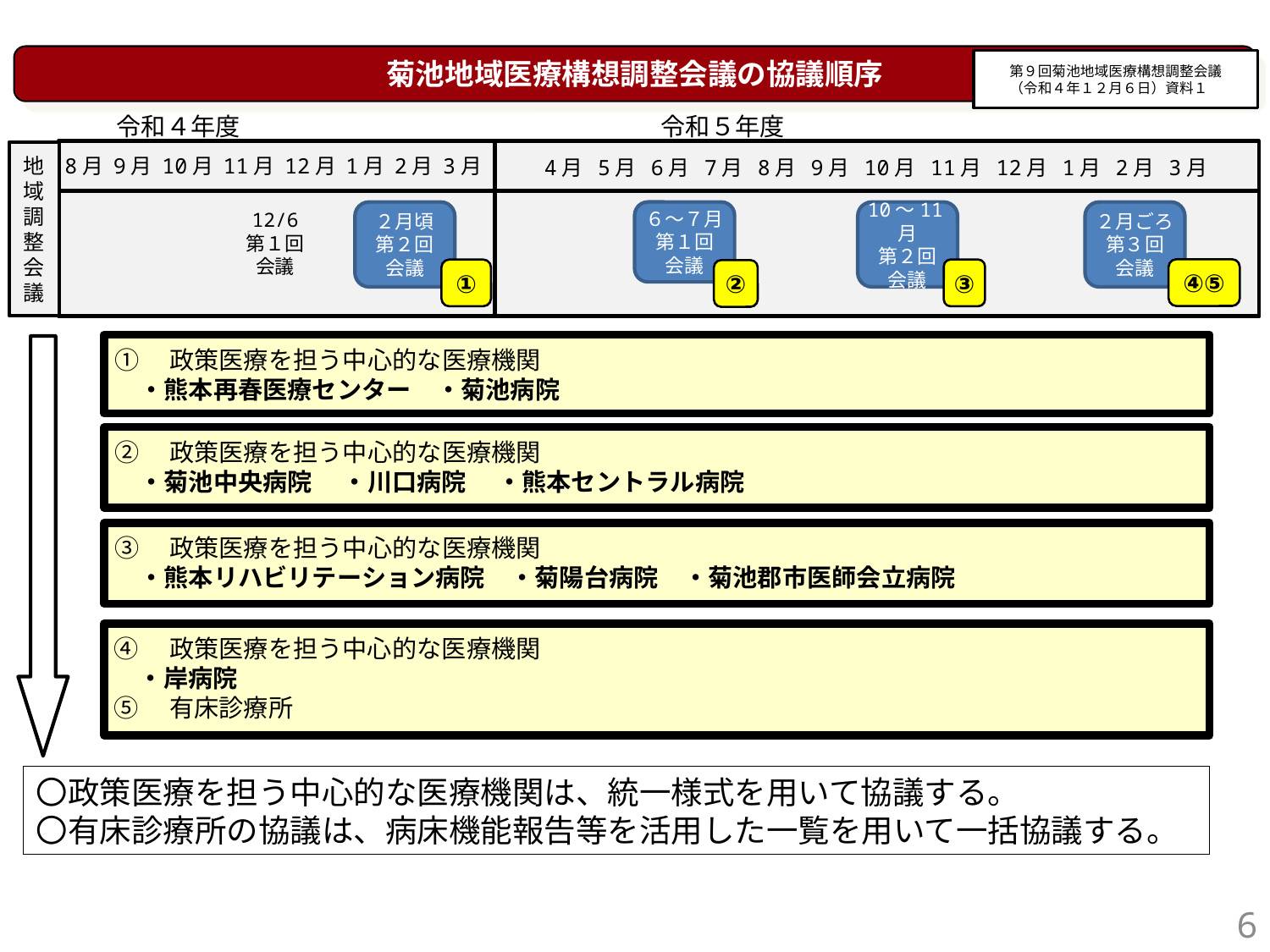

菊池地域医療構想調整会議の協議順序
第９回菊池地域医療構想調整会議
（令和４年１２月６日）資料１
　    令和４年度　　　　　　　　　　　　 　                 令和５年度
8月 9月 10月 11月 12月 1月 2月 3月

地域調整会議
4月  5月  6月  7月  8月  9月  10月  11月  12月  1月  2月  3月

12/6
第１回会議
２月頃
第２回
会議
６～７月
第１回
会議
10～11月
第２回
会議
２月ごろ
第３回
会議
④⑤
①
③
②
①　政策医療を担う中心的な医療機関
　・熊本再春医療センター　・菊池病院

②　政策医療を担う中心的な医療機関
　・菊池中央病院　 ・川口病院　 ・熊本セントラル病院
③　政策医療を担う中心的な医療機関
　・熊本リハビリテーション病院　・菊陽台病院　・菊池郡市医師会立病院
④　政策医療を担う中心的な医療機関
　・岸病院
⑤　有床診療所
〇政策医療を担う中心的な医療機関は、統一様式を用いて協議する。
〇有床診療所の協議は、病床機能報告等を活用した一覧を用いて一括協議する。
6